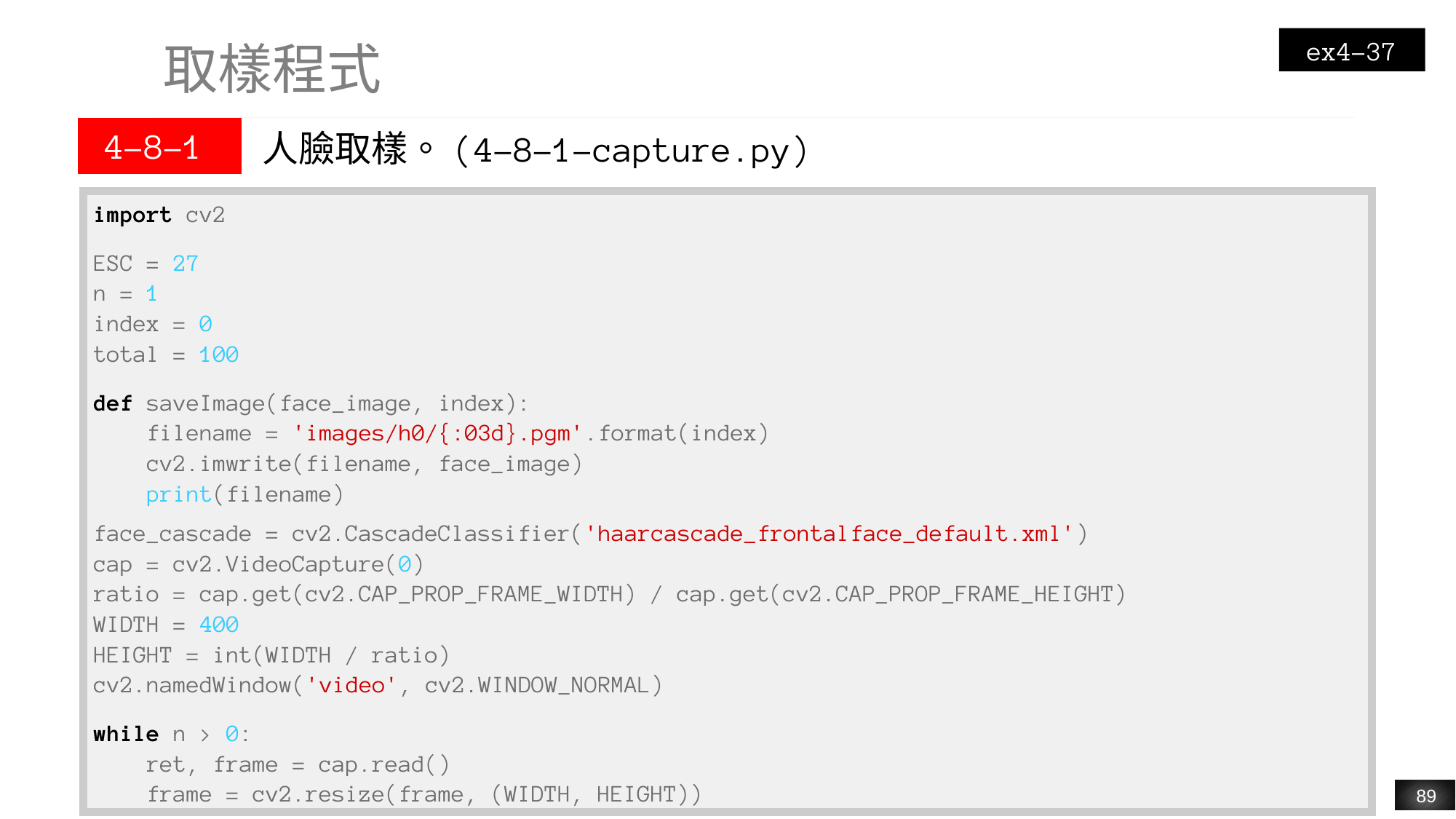

ex4-37
# 取樣程式
| 4-8-1 | 人臉取樣。(4-8-1-capture.py) |
| --- | --- |
| import cv2 ESC = 27 n = 1 index = 0 total = 100 def saveImage(face\_image, index): filename = 'images/h0/{:03d}.pgm'.format(index) cv2.imwrite(filename, face\_image) print(filename) face\_cascade = cv2.CascadeClassifier('haarcascade\_frontalface\_default.xml') cap = cv2.VideoCapture(0) ratio = cap.get(cv2.CAP\_PROP\_FRAME\_WIDTH) / cap.get(cv2.CAP\_PROP\_FRAME\_HEIGHT) WIDTH = 400 HEIGHT = int(WIDTH / ratio) cv2.namedWindow('video', cv2.WINDOW\_NORMAL) while n > 0: ret, frame = cap.read() frame = cv2.resize(frame, (WIDTH, HEIGHT)) |
| --- |